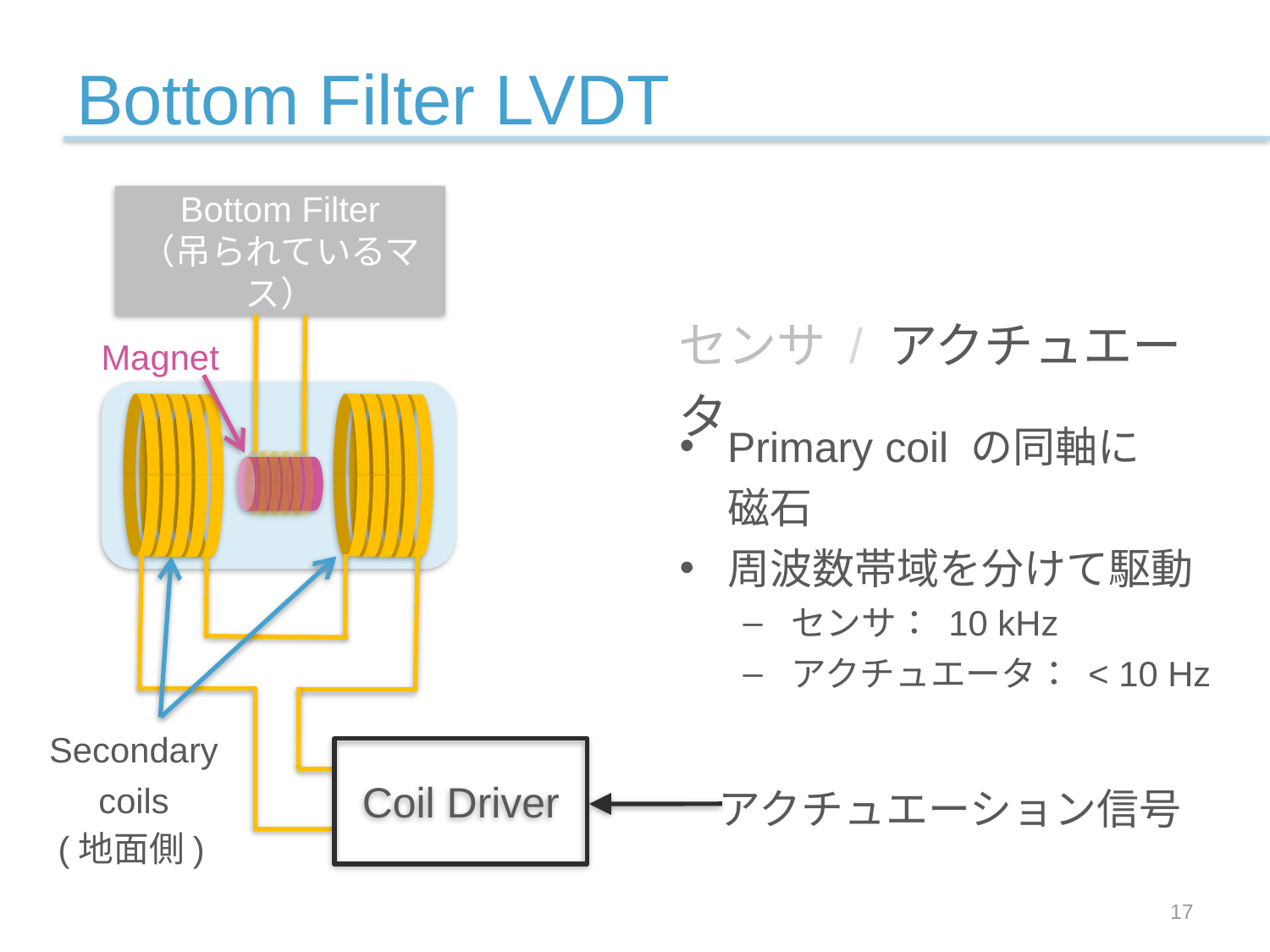

# Bottom Filter LVDT
Bottom Filter
（吊られているマス）
センサ / アクチュエータ
Magnet

Primary coil の同軸に
磁石
周波数帯域を分けて駆動
センサ： 10 kHz
アクチュエータ： < 10 Hz

Secondary
coils
Coil Driver
アクチュエーション信号
(地面側)
17